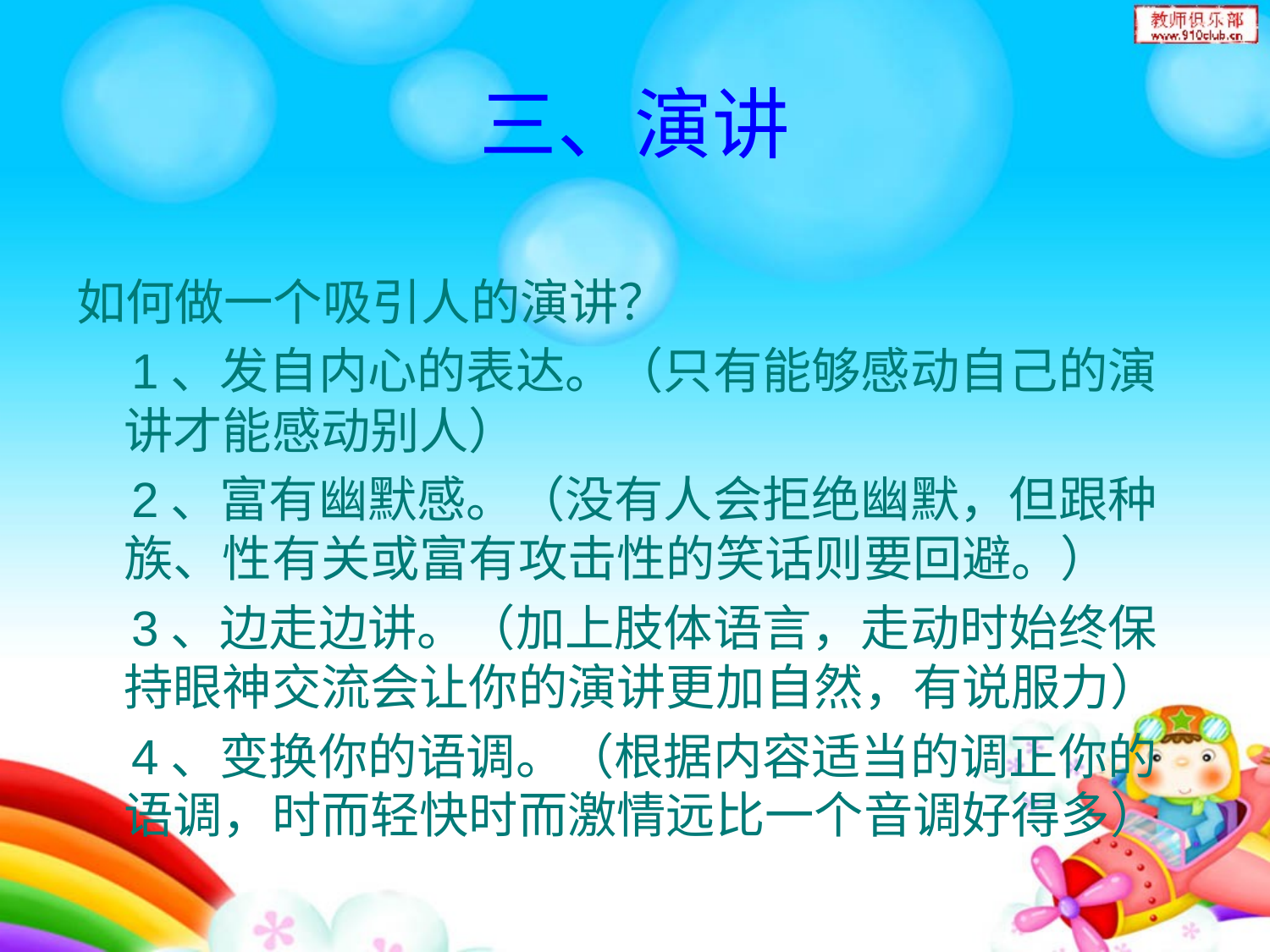

# 三、演讲
如何做一个吸引人的演讲？
    1、发自内心的表达。（只有能够感动自己的演讲才能感动别人）
    2、富有幽默感。（没有人会拒绝幽默，但跟种族、性有关或富有攻击性的笑话则要回避。）
    3、边走边讲。（加上肢体语言，走动时始终保持眼神交流会让你的演讲更加自然，有说服力）
    4、变换你的语调。（根据内容适当的调正你的语调，时而轻快时而激情远比一个音调好得多）